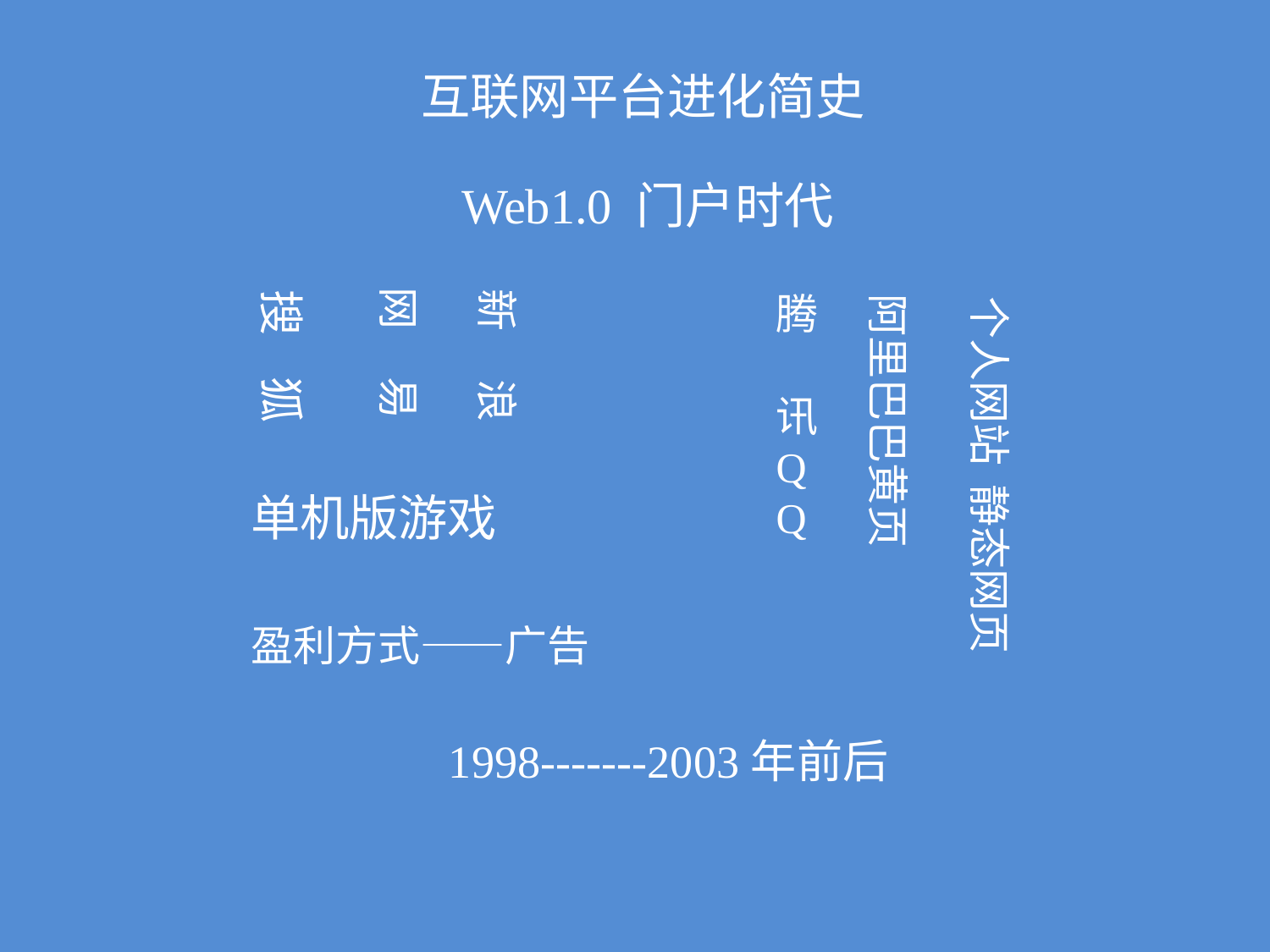

互联网平台进化简史

   Web1.0 门户时代
网     易
腾  讯QQ
新     浪
搜    狐
阿里巴巴黄页
个人网站  静态网页

单机版游戏
盈利方式——广告
   1998-------2003年前后